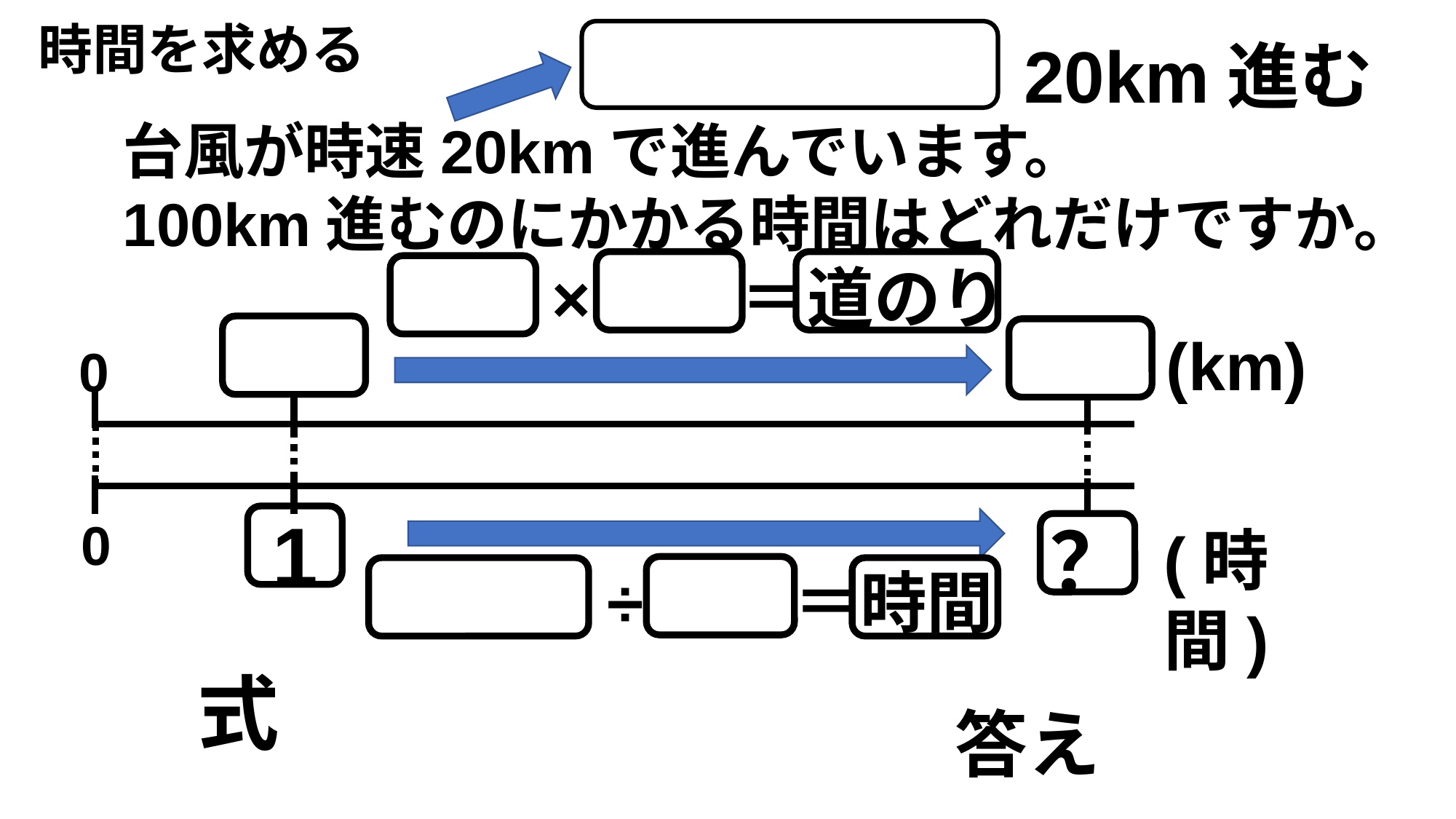

時間を求める
台風が時速20kmで進んでいます。
100km進むのにかかる時間はどれだけですか。

１時間あたり20km進む

速さ×時間＝道のり

100
(km)

0

1
？
0

(時間)

道のり÷速さ＝時間

式
答え